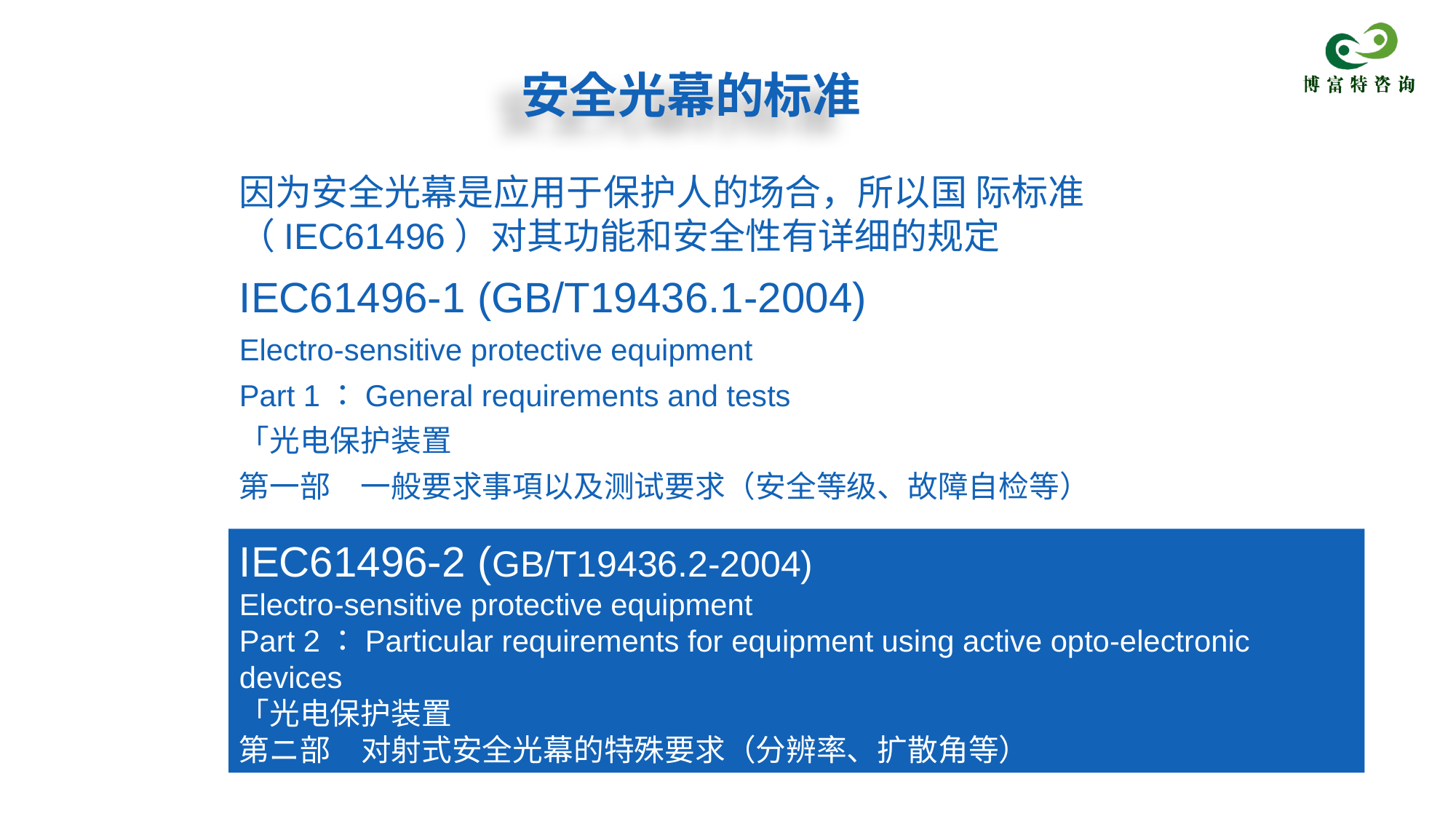

# 安全光幕的标准
因为安全光幕是应用于保护人的场合，所以国 际标准（IEC61496）对其功能和安全性有详细的规定
IEC61496-1 (GB/T19436.1-2004)
Electro-sensitive protective equipment
Part 1：General requirements and tests
「光电保护装置
第一部　一般要求事項以及测试要求（安全等级、故障自检等）
IEC61496-2 (GB/T19436.2-2004)
Electro-sensitive protective equipment
Part 2：Particular requirements for equipment using active opto-electronic devices
「光电保护装置
第ニ部　对射式安全光幕的特殊要求（分辨率、扩散角等）